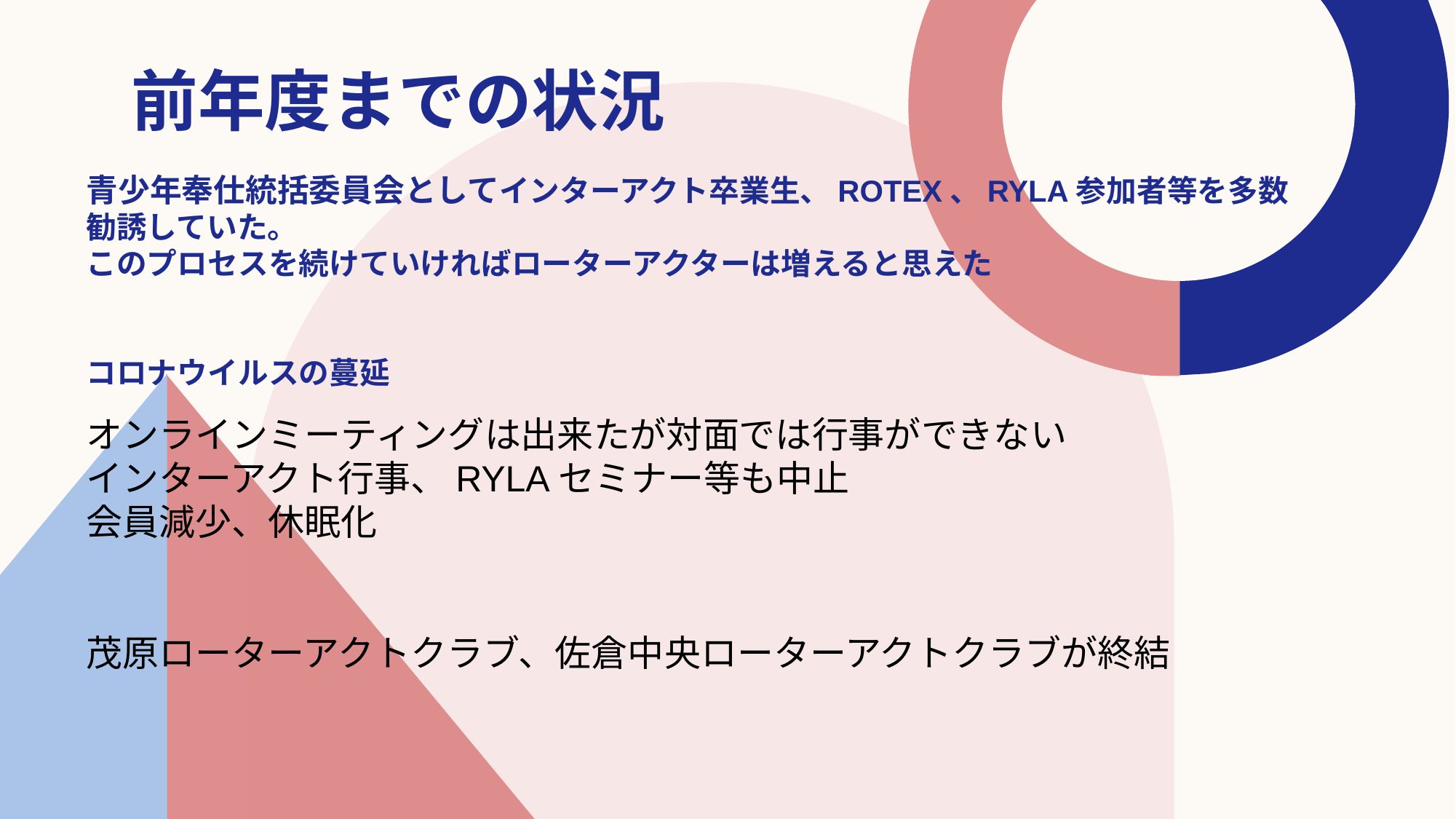

前年度までの状況
# 青少年奉仕統括委員会としてインターアクト卒業生、ROTEX、RYLA参加者等を多数
勧誘していた。
このプロセスを続けていければローターアクターは増えると思えた

コロナウイルスの蔓延

オンラインミーティングは出来たが対面では行事ができない
インターアクト行事、RYLAセミナー等も中止
会員減少、休眠化

茂原ローターアクトクラブ、佐倉中央ローターアクトクラブが終結